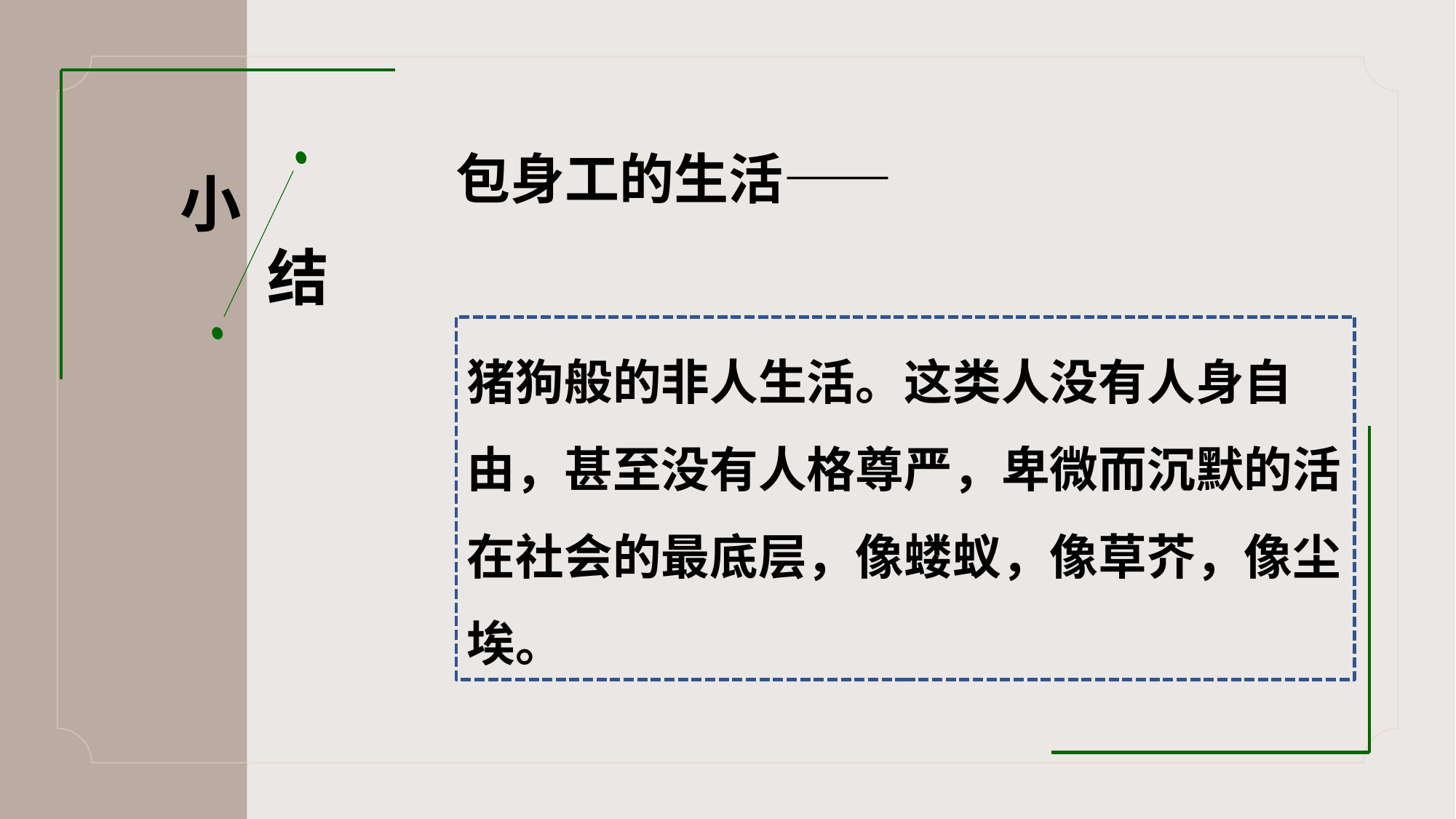

包身工的生活——
小

结
猪狗般的非人生活。这类人没有人身自由，甚至没有人格尊严，卑微而沉默的活在社会的最底层，像蝼蚁，像草芥，像尘埃。